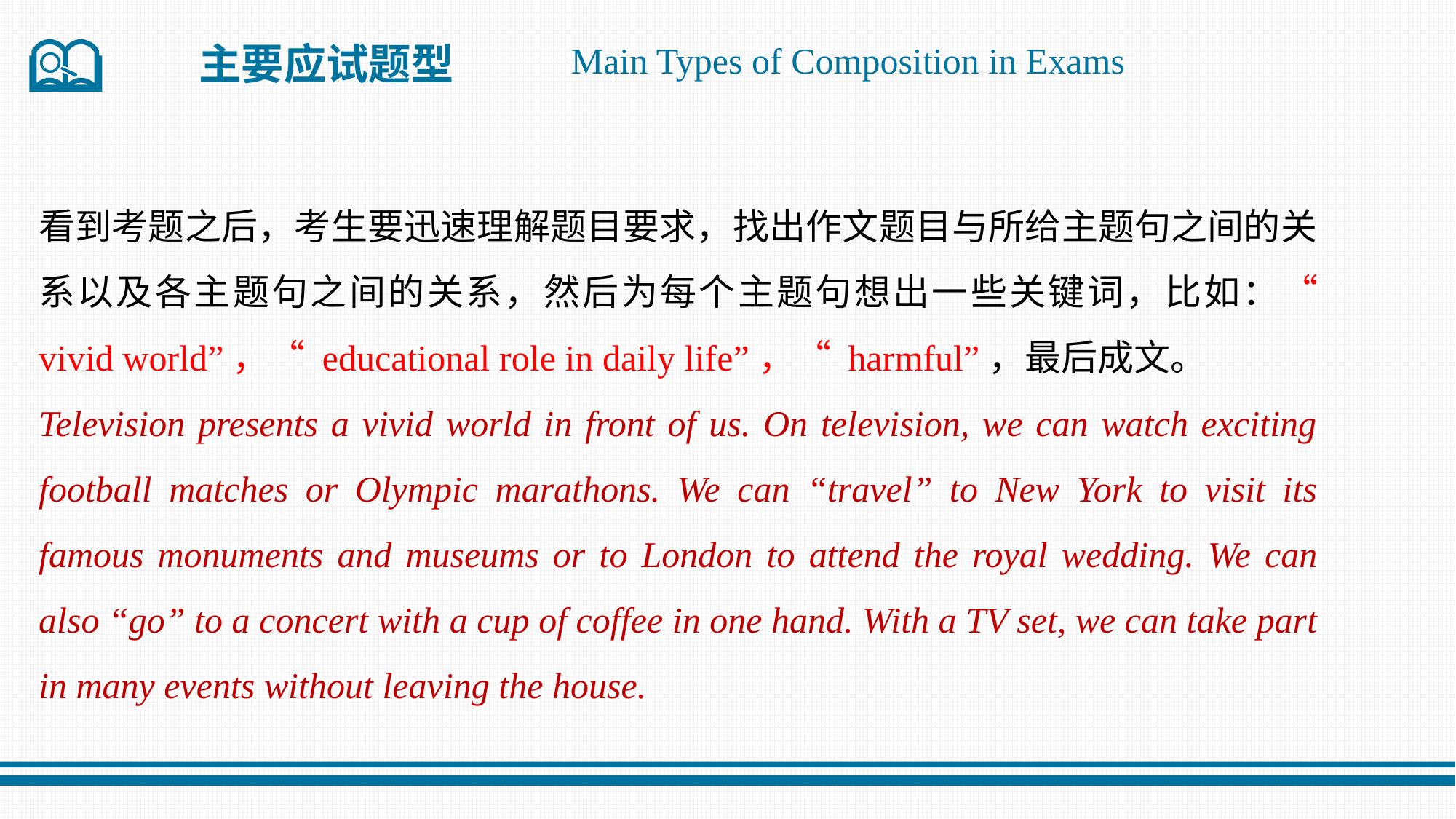

主要应试题型
Main Types of Composition in Exams
看到考题之后，考生要迅速理解题目要求，找出作文题目与所给主题句之间的关系以及各主题句之间的关系，然后为每个主题句想出一些关键词，比如：“ vivid world”，“ educational role in daily life”，“ harmful”，最后成文。
Television presents a vivid world in front of us. On television, we can watch exciting football matches or Olympic marathons. We can “travel” to New York to visit its famous monuments and museums or to London to attend the royal wedding. We can also “go” to a concert with a cup of coffee in one hand. With a TV set, we can take part in many events without leaving the house.